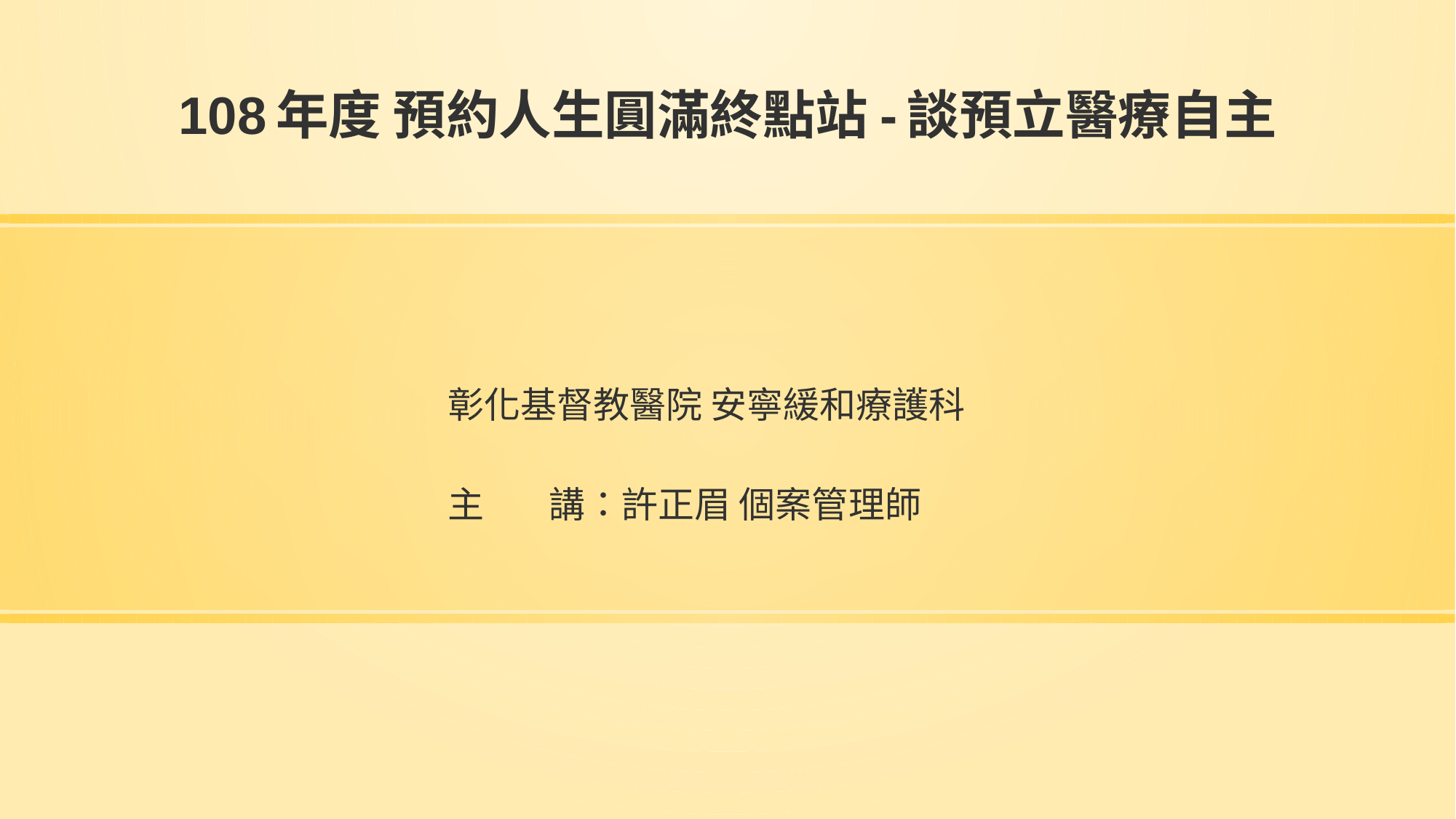

# 108年度 預約人生圓滿終點站-談預立醫療自主
彰化基督教醫院 安寧緩和療護科

主        講：許正眉 個案管理師